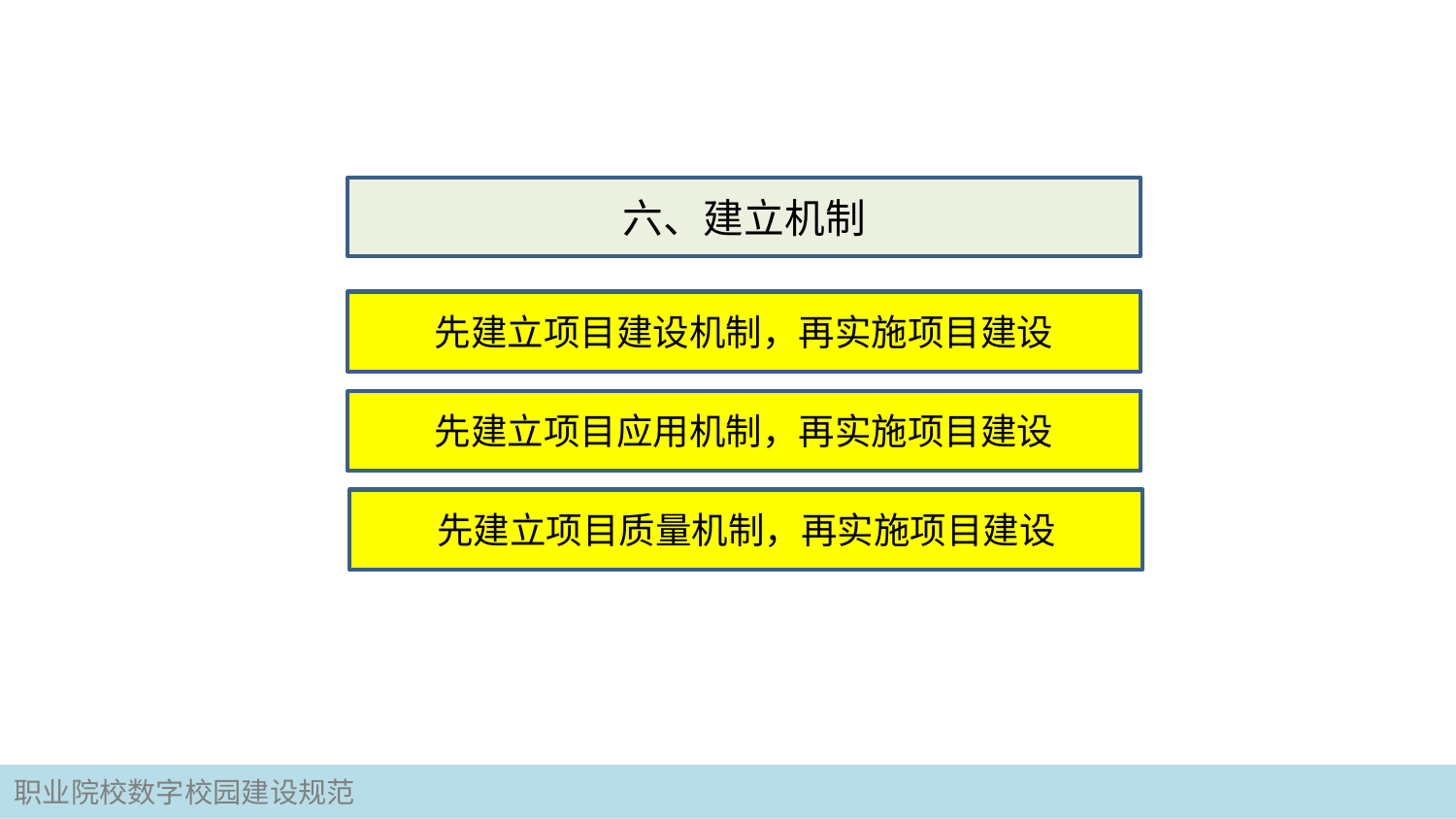

六、建立机制
先建立项目建设机制，再实施项目建设
先建立项目应用机制，再实施项目建设
先建立项目质量机制，再实施项目建设
职业院校数字校园建设规范